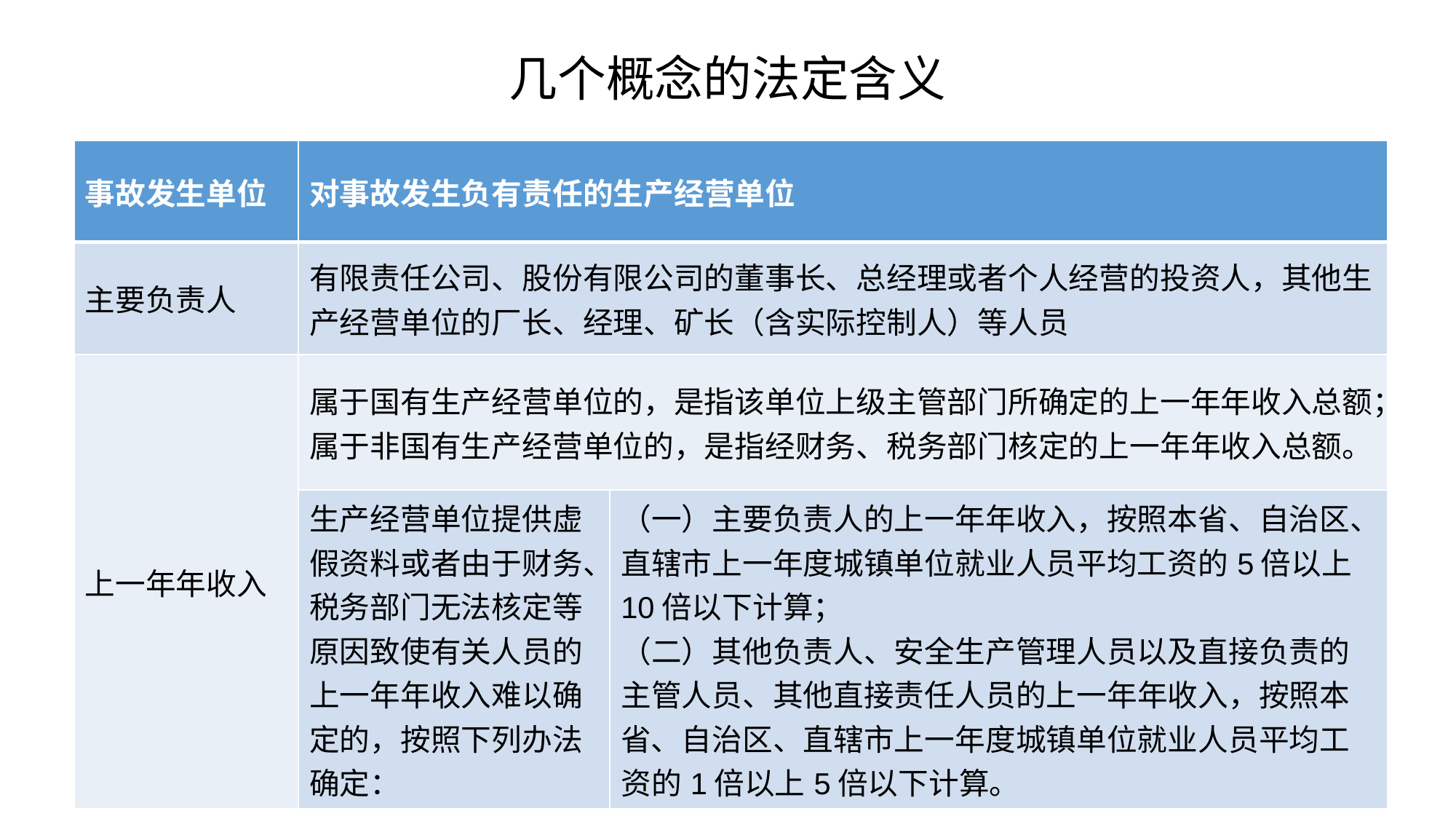

# 几个概念的法定含义
| 事故发生单位 | 对事故发生负有责任的生产经营单位 |  |
| --- | --- | --- |
| 主要负责人 | 有限责任公司、股份有限公司的董事长、总经理或者个人经营的投资人，其他生产经营单位的厂长、经理、矿长（含实际控制人）等人员 |  |
| 上一年年收入 | 属于国有生产经营单位的，是指该单位上级主管部门所确定的上一年年收入总额；属于非国有生产经营单位的，是指经财务、税务部门核定的上一年年收入总额。 |  |
|  | 生产经营单位提供虚假资料或者由于财务、税务部门无法核定等原因致使有关人员的上一年年收入难以确定的，按照下列办法确定： | （一）主要负责人的上一年年收入，按照本省、自治区、直辖市上一年度城镇单位就业人员平均工资的5倍以上10倍以下计算； （二）其他负责人、安全生产管理人员以及直接负责的主管人员、其他直接责任人员的上一年年收入，按照本省、自治区、直辖市上一年度城镇单位就业人员平均工资的1倍以上5倍以下计算。 |